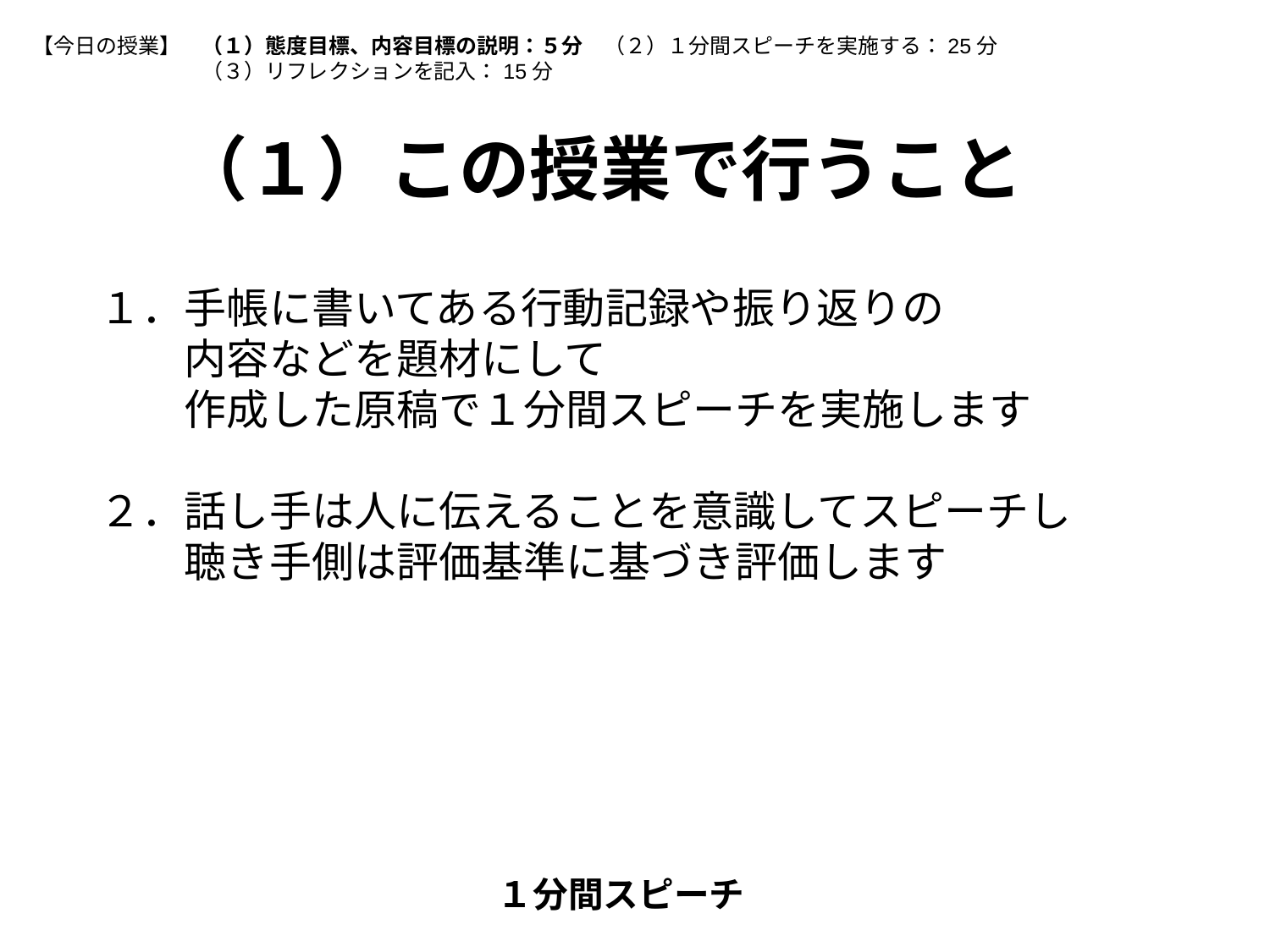

【今日の授業】　（１）態度目標、内容目標の説明：５分　（２）１分間スピーチを実施する：25分
	　　（３）リフレクションを記入：15分
（１）この授業で行うこと
　１．手帳に書いてある行動記録や振り返りの
　　　内容などを題材にして
　　　作成した原稿で１分間スピーチを実施します

　２．話し手は人に伝えることを意識してスピーチし
　　　聴き手側は評価基準に基づき評価します
１分間スピーチ